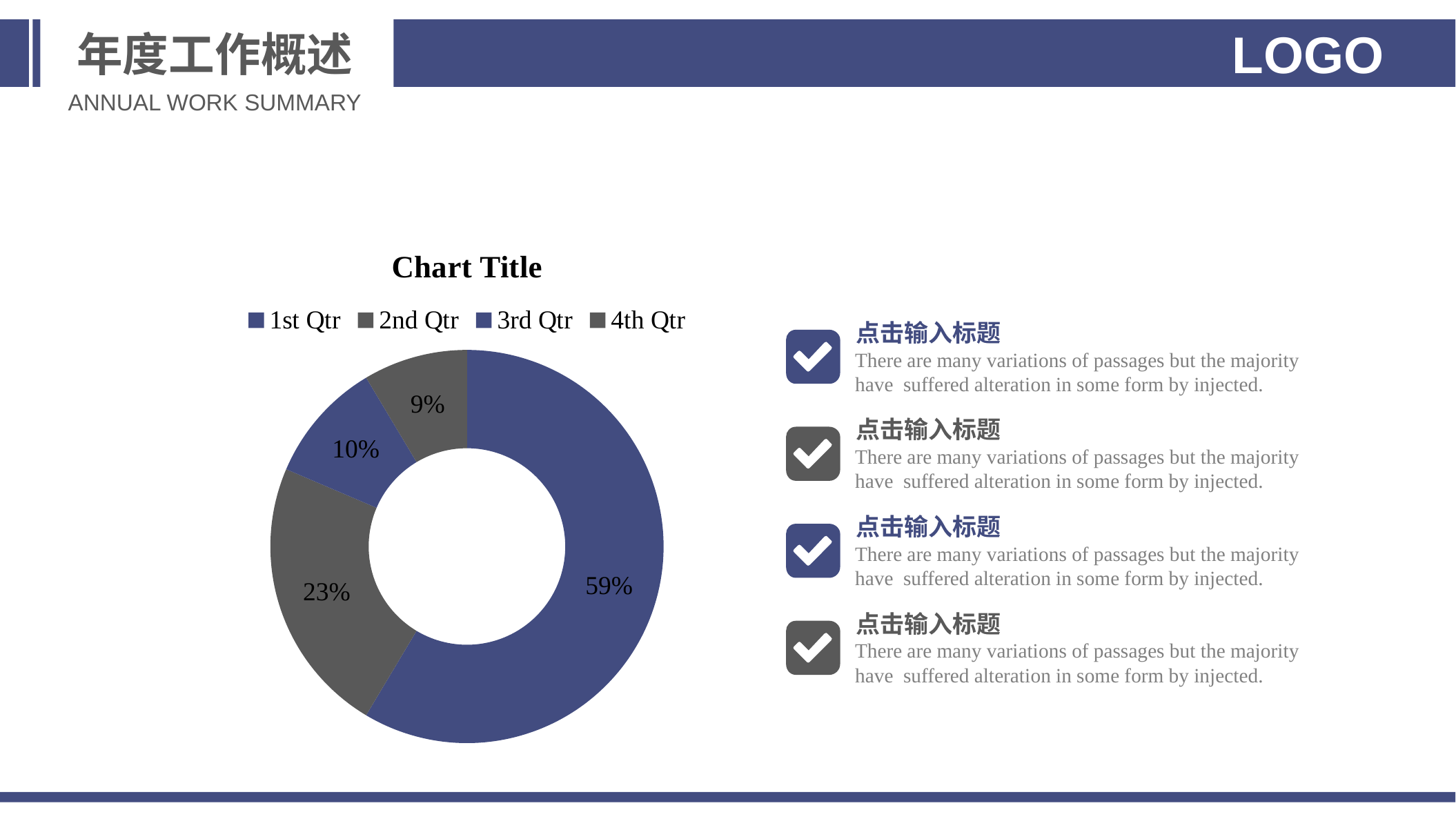

年度工作概述
LOGO
ANNUAL WORK SUMMARY

[unsupported chart]

点击输入标题
There are many variations of passages but the majority have  suffered alteration in some form by injected.

点击输入标题
There are many variations of passages but the majority have  suffered alteration in some form by injected.

点击输入标题
There are many variations of passages but the majority have  suffered alteration in some form by injected.

点击输入标题
There are many variations of passages but the majority have  suffered alteration in some form by injected.